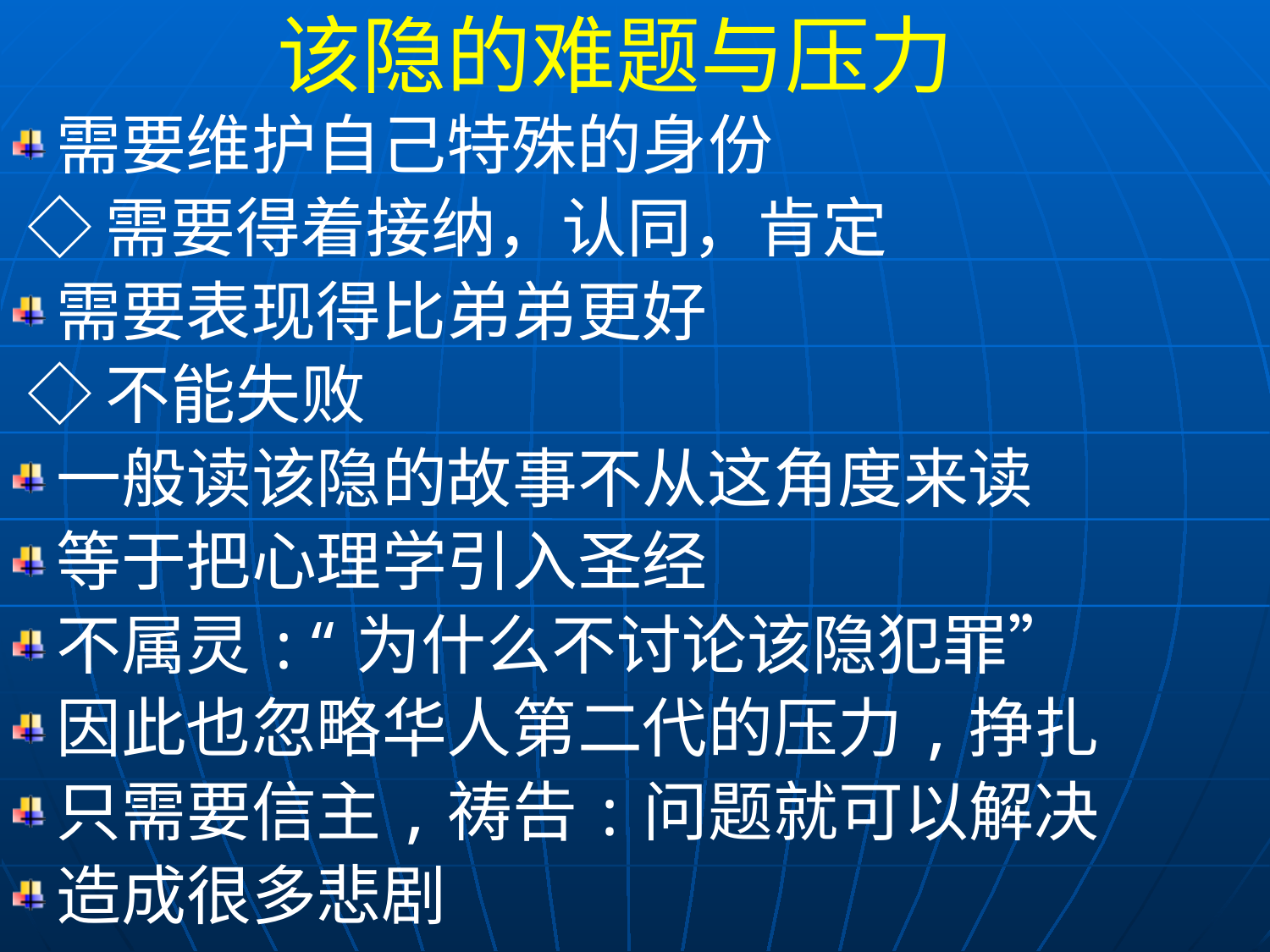

该隐的难题与压力
需要维护自己特殊的身份
 ◇需要得着接纳，认同，肯定
需要表现得比弟弟更好
 ◇不能失败
一般读该隐的故事不从这角度来读
等于把心理学引入圣经
不属灵:“为什么不讨论该隐犯罪”
因此也忽略华人第二代的压力,挣扎
只需要信主,祷告:问题就可以解决
造成很多悲剧